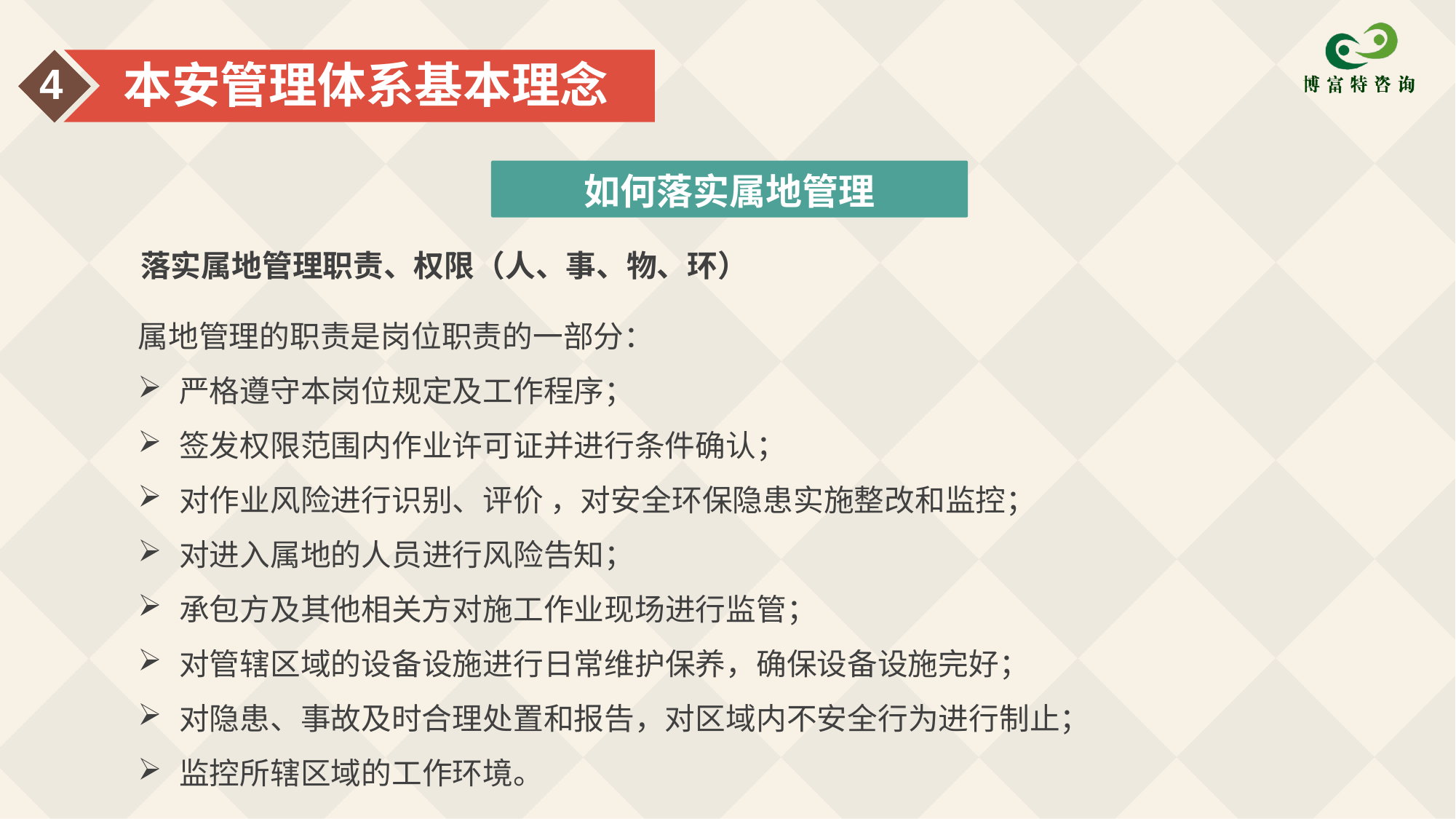

本安管理体系基本理念

4
如何落实属地管理

落实属地管理职责、权限（人、事、物、环）
属地管理的职责是岗位职责的一部分：
严格遵守本岗位规定及工作程序；
签发权限范围内作业许可证并进行条件确认；
对作业风险进行识别、评价 ，对安全环保隐患实施整改和监控；
对进入属地的人员进行风险告知；
承包方及其他相关方对施工作业现场进行监管；
对管辖区域的设备设施进行日常维护保养，确保设备设施完好；
对隐患、事故及时合理处置和报告，对区域内不安全行为进行制止；
监控所辖区域的工作环境。